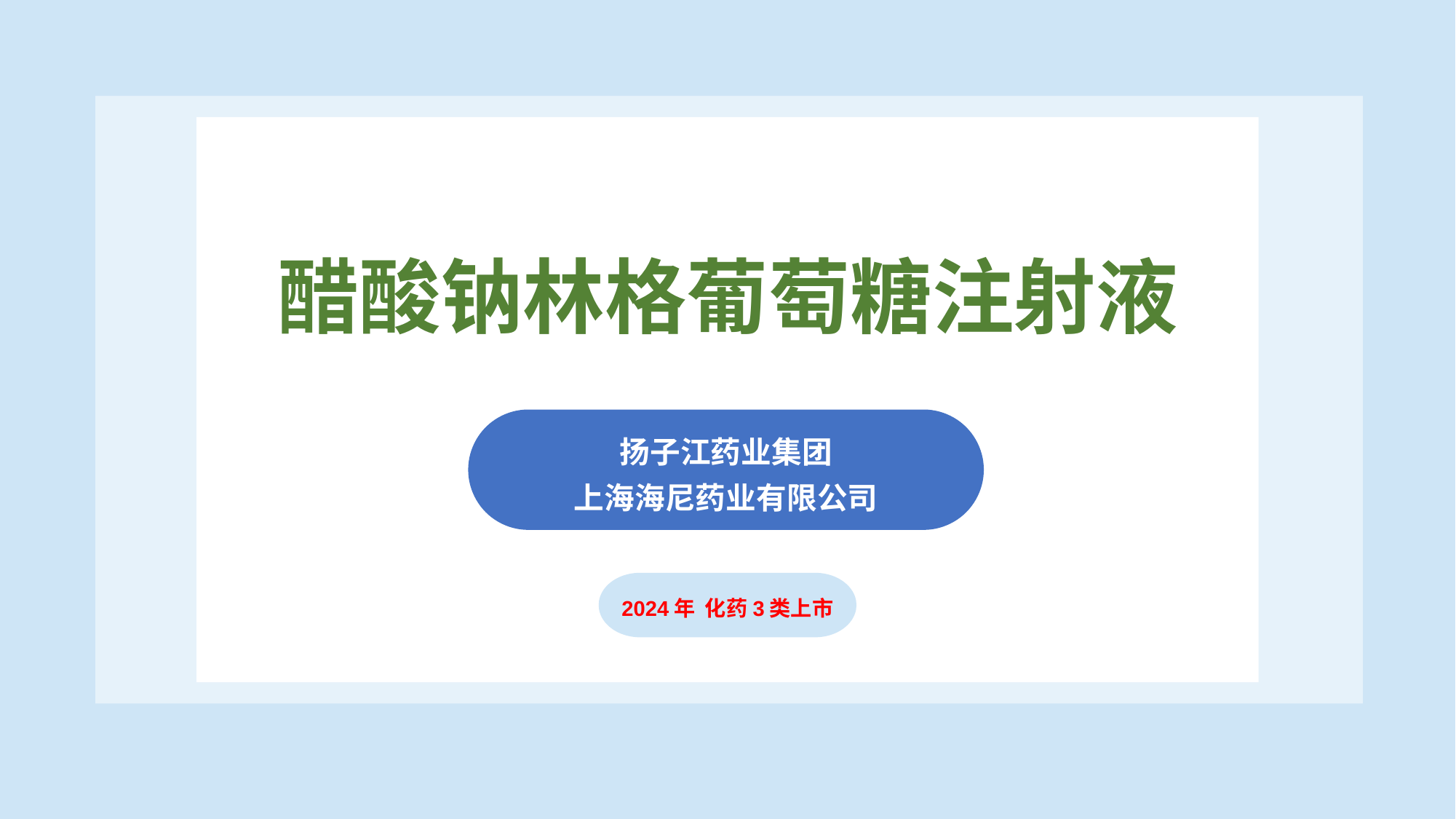

醋酸钠林格葡萄糖注射液
扬子江药业集团
上海海尼药业有限公司
2024年  化药3类上市